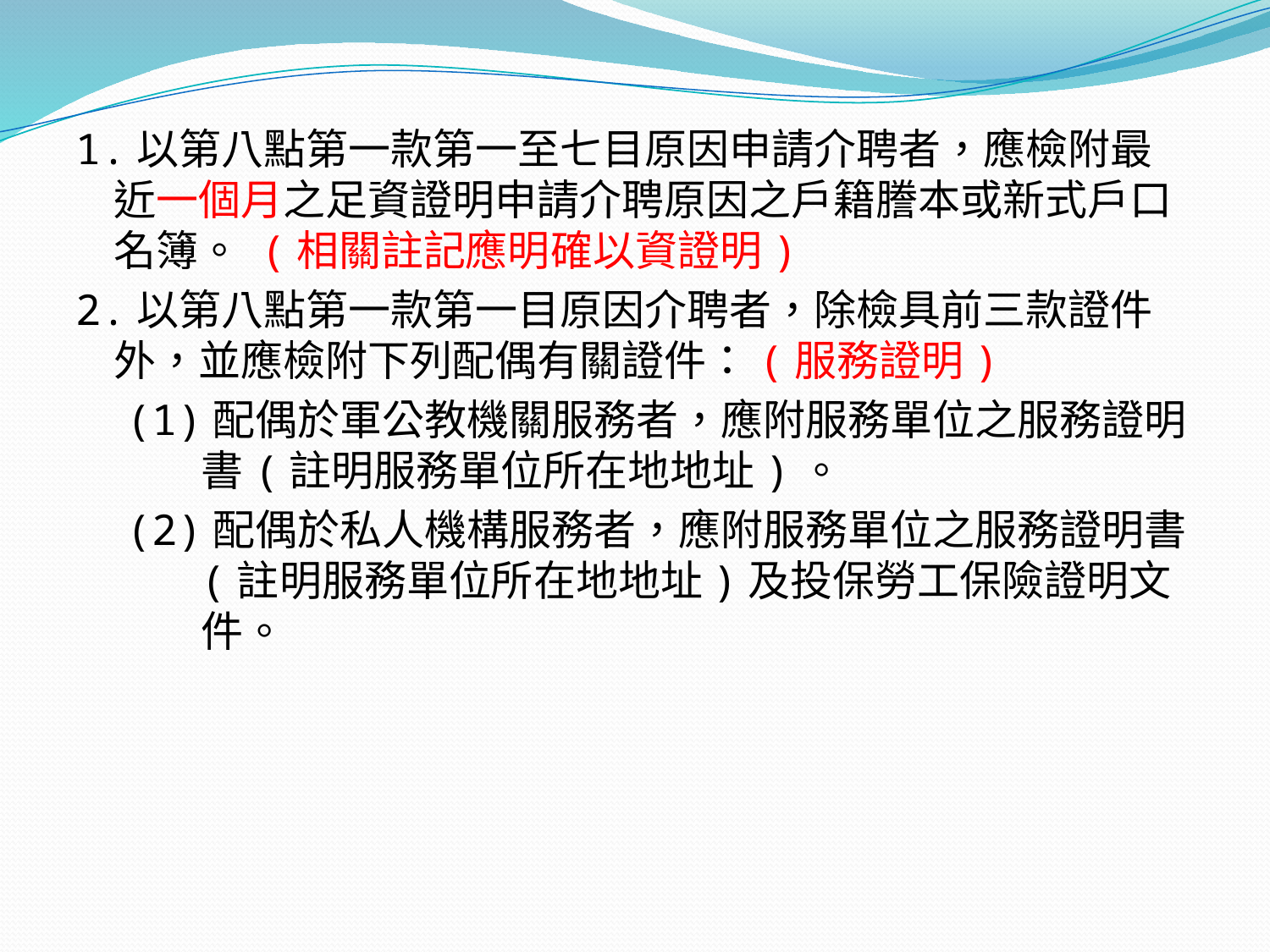

1.以第八點第一款第一至七目原因申請介聘者，應檢附最近一個月之足資證明申請介聘原因之戶籍謄本或新式戶口名簿。 (相關註記應明確以資證明)
2.以第八點第一款第一目原因介聘者，除檢具前三款證件外，並應檢附下列配偶有關證件：(服務證明)
  (1)配偶於軍公教機關服務者，應附服務單位之服務證明書(註明服務單位所在地地址)。
  (2)配偶於私人機構服務者，應附服務單位之服務證明書(註明服務單位所在地地址)及投保勞工保險證明文件。